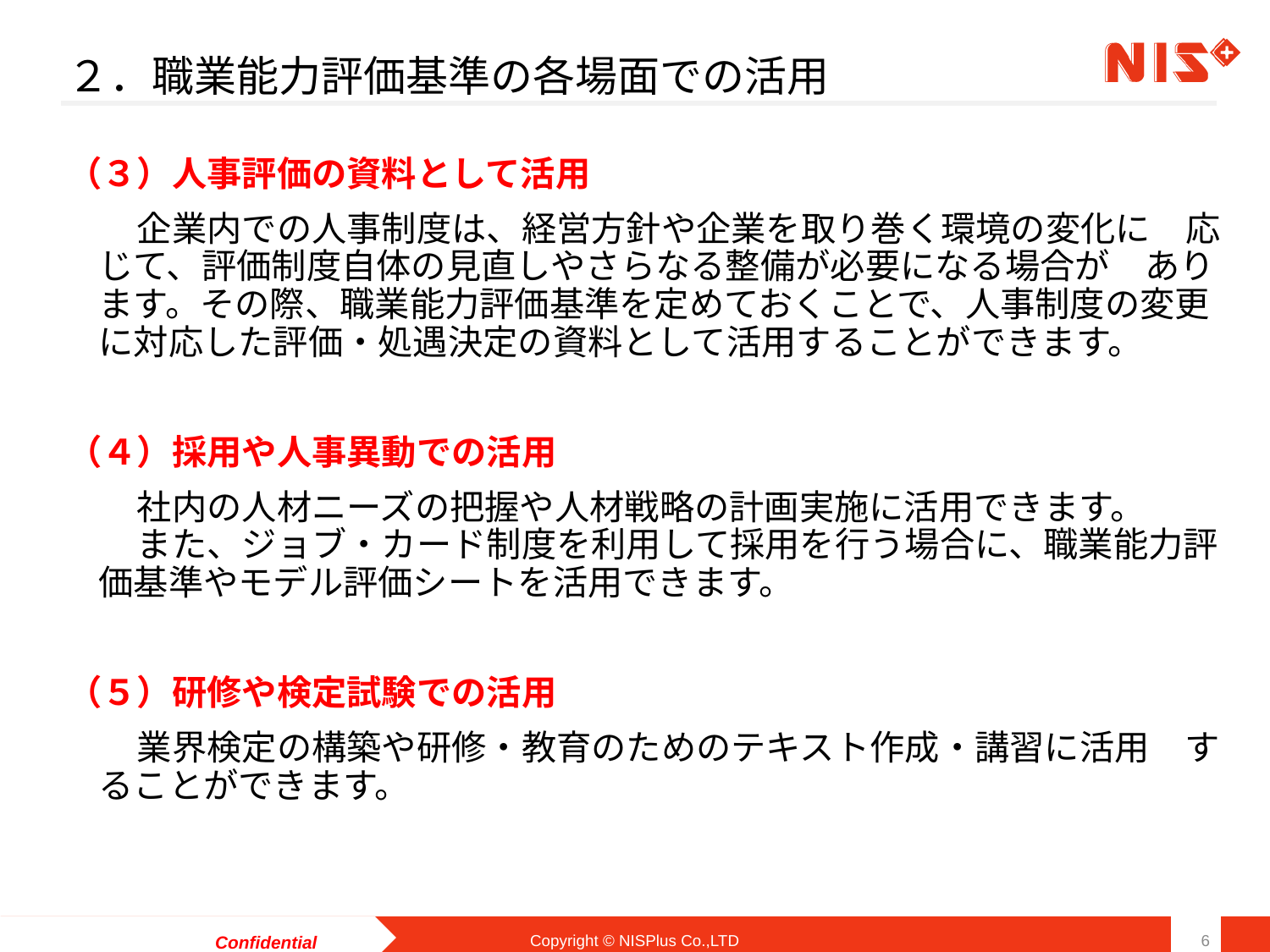

# ２．職業能力評価基準の各場面での活用
（３）人事評価の資料として活用
　　企業内での人事制度は、経営方針や企業を取り巻く環境の変化に　応じて、評価制度自体の見直しやさらなる整備が必要になる場合が　あります。その際、職業能力評価基準を定めておくことで、人事制度の変更に対応した評価・処遇決定の資料として活用することができます。

（４）採用や人事異動での活用
　　社内の人材ニーズの把握や人材戦略の計画実施に活用できます。
　　また、ジョブ・カード制度を利用して採用を行う場合に、職業能力評価基準やモデル評価シートを活用できます。

（５）研修や検定試験での活用
　　業界検定の構築や研修・教育のためのテキスト作成・講習に活用　することができます。
Copyright © NISPlus Co.,LTD
6